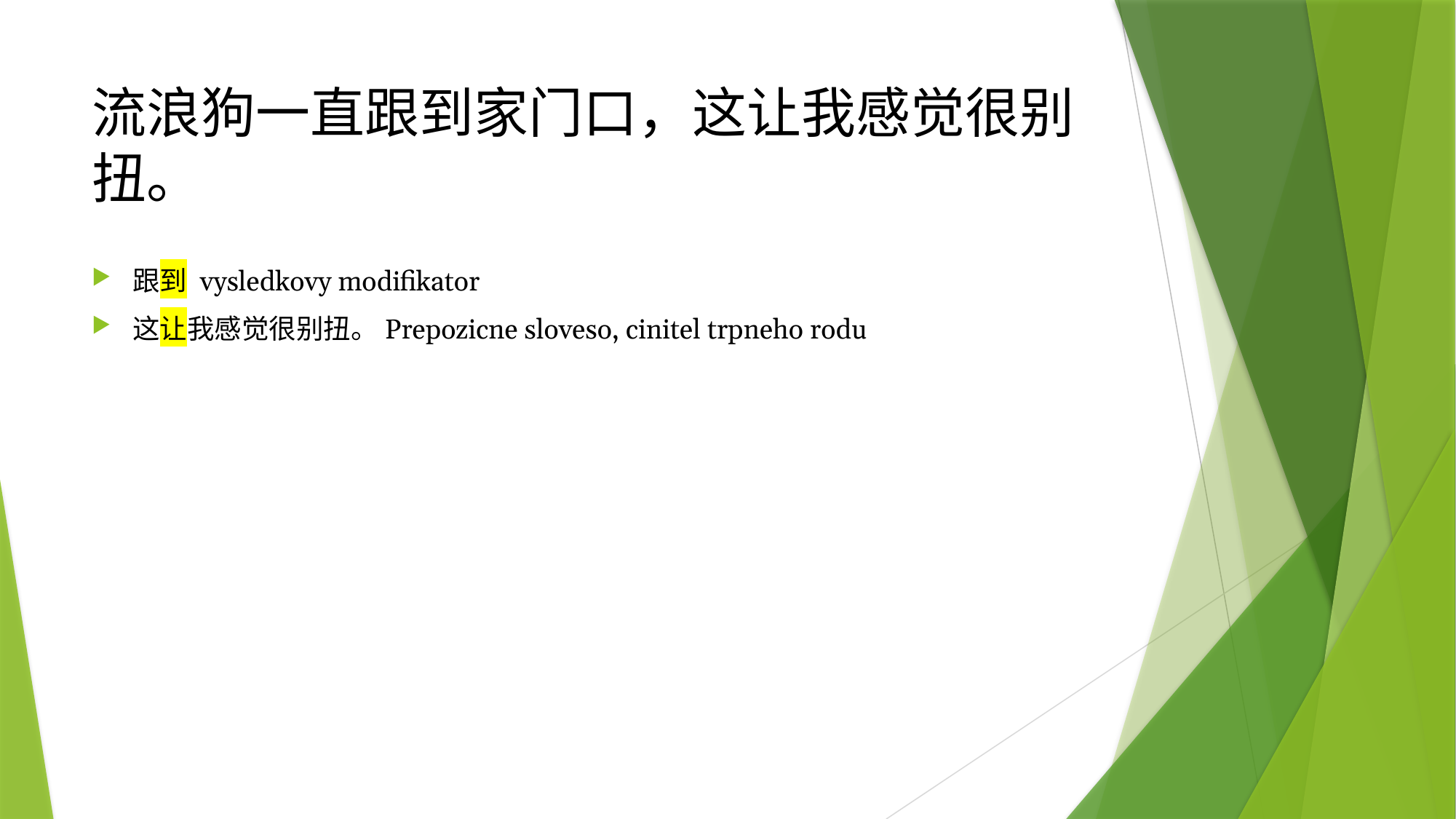

# 流浪狗一直跟到家门口，这让我感觉很别扭。
跟到 vysledkovy modifikator
这让我感觉很别扭。Prepozicne sloveso, cinitel trpneho rodu